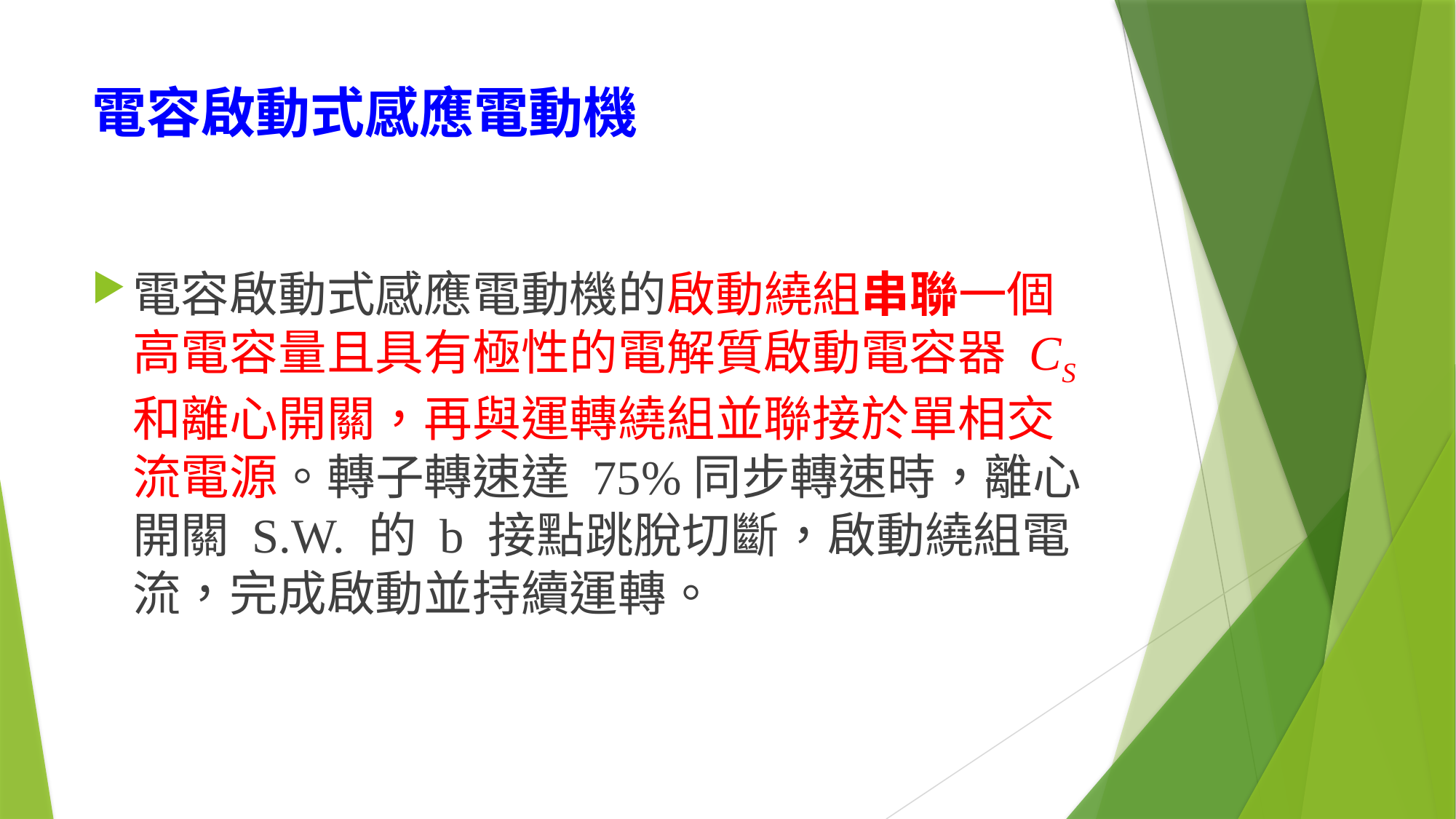

# 電容啟動式感應電動機
電容啟動式感應電動機的啟動繞組串聯一個高電容量且具有極性的電解質啟動電容器 CS 和離心開關，再與運轉繞組並聯接於單相交流電源。轉子轉速達 75%同步轉速時，離心開關 S.W. 的 b 接點跳脫切斷，啟動繞組電流，完成啟動並持續運轉。